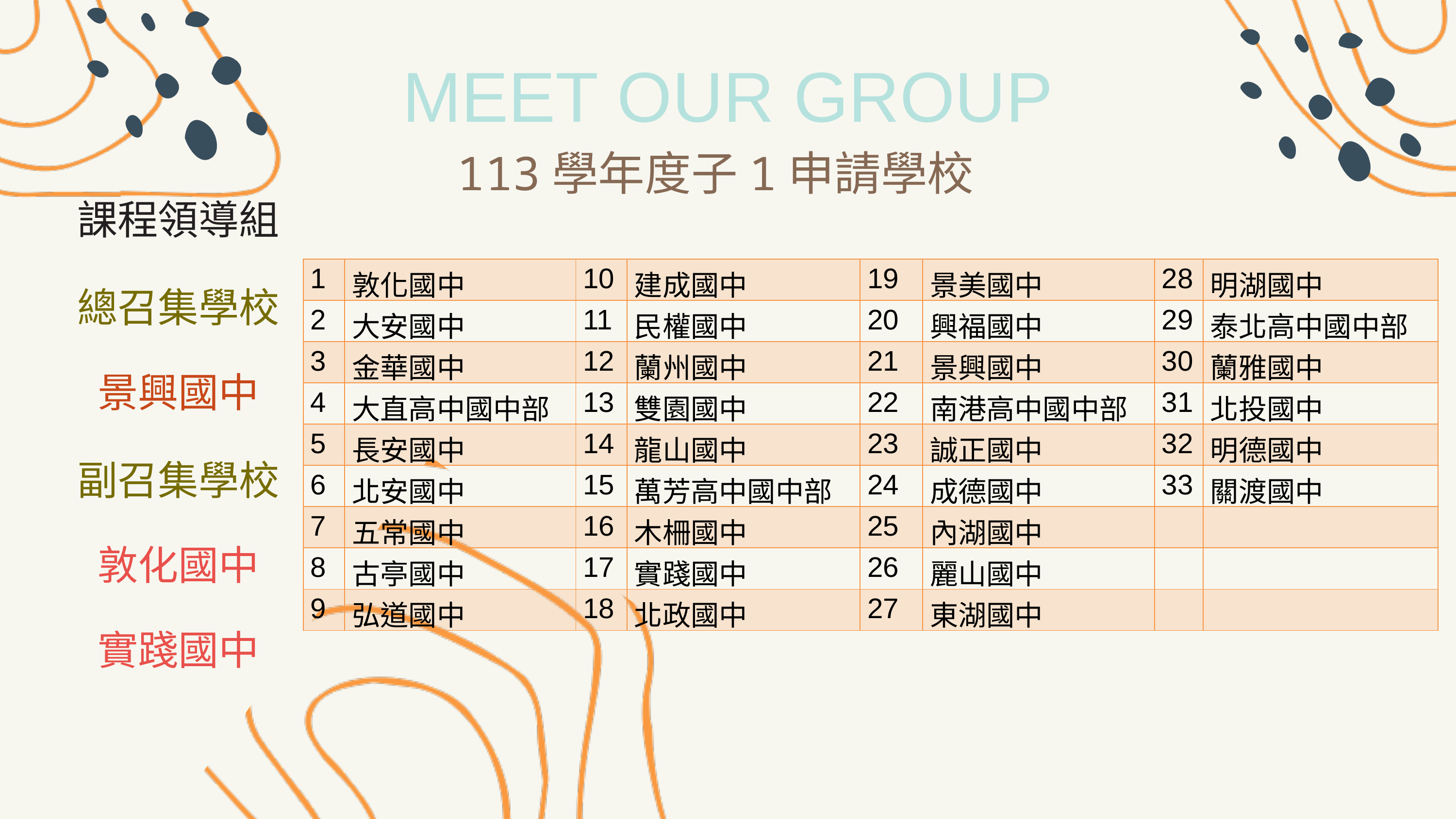

MEET OUR GROUP
113學年度子1申請學校
課程領導組
總召集學校
景興國中
副召集學校
敦化國中
實踐國中
| 1 | 敦化國中 | 10 | 建成國中 | 19 | 景美國中 | 28 | 明湖國中 |
| --- | --- | --- | --- | --- | --- | --- | --- |
| 2 | 大安國中 | 11 | 民權國中 | 20 | 興福國中 | 29 | 泰北高中國中部 |
| 3 | 金華國中 | 12 | 蘭州國中 | 21 | 景興國中 | 30 | 蘭雅國中 |
| 4 | 大直高中國中部 | 13 | 雙園國中 | 22 | 南港高中國中部 | 31 | 北投國中 |
| 5 | 長安國中 | 14 | 龍山國中 | 23 | 誠正國中 | 32 | 明德國中 |
| 6 | 北安國中 | 15 | 萬芳高中國中部 | 24 | 成德國中 | 33 | 關渡國中 |
| 7 | 五常國中 | 16 | 木柵國中 | 25 | 內湖國中 |  |  |
| 8 | 古亭國中 | 17 | 實踐國中 | 26 | 麗山國中 |  |  |
| 9 | 弘道國中 | 18 | 北政國中 | 27 | 東湖國中 |  |  |